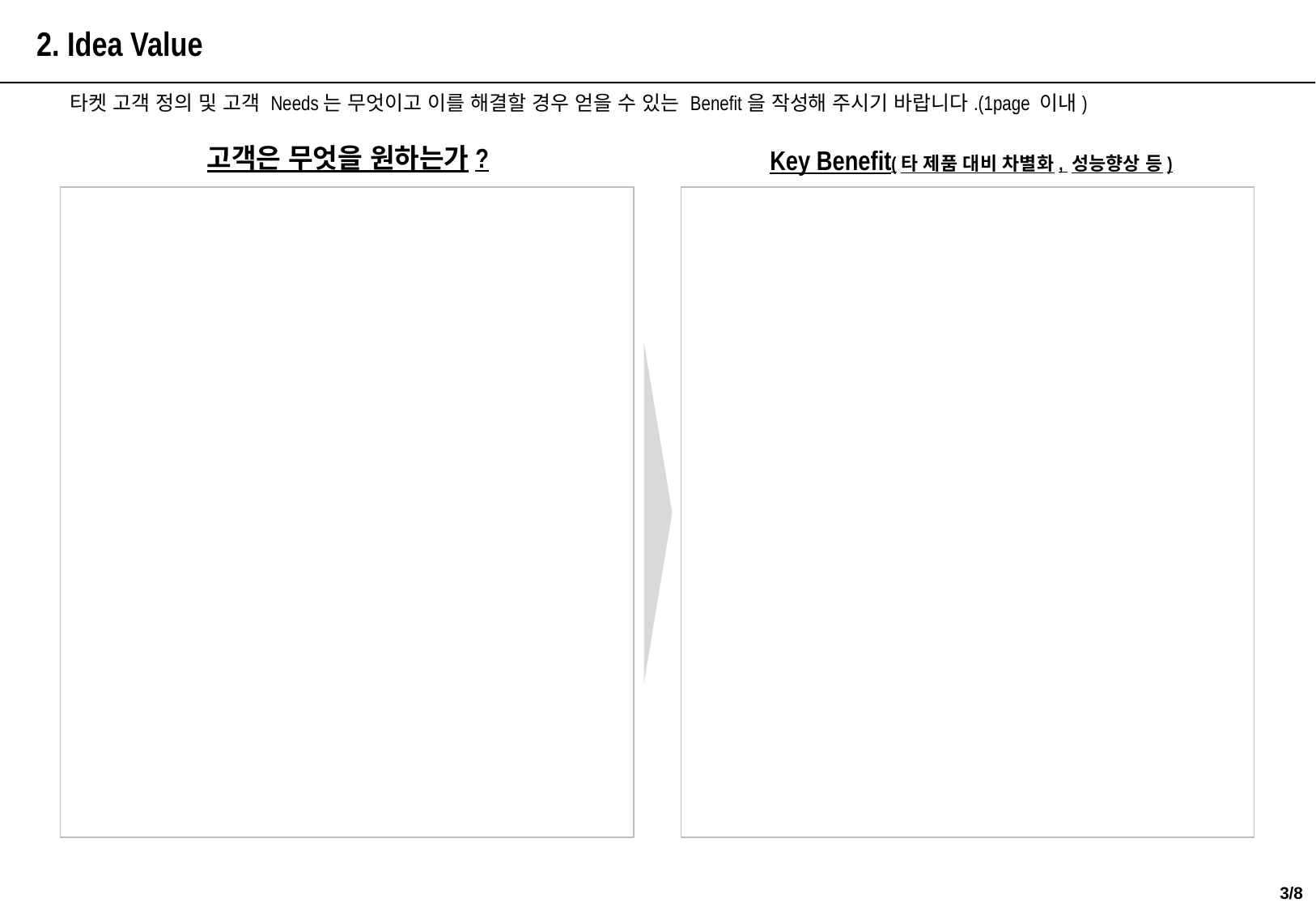

2. Idea Value
타켓 고객 정의 및 고객 Needs는 무엇이고 이를 해결할 경우 얻을 수 있는 Benefit을 작성해 주시기 바랍니다.(1page 이내)
고객은 무엇을 원하는가?
Key Benefit(타 제품 대비 차별화, 성능향상 등)

3/8